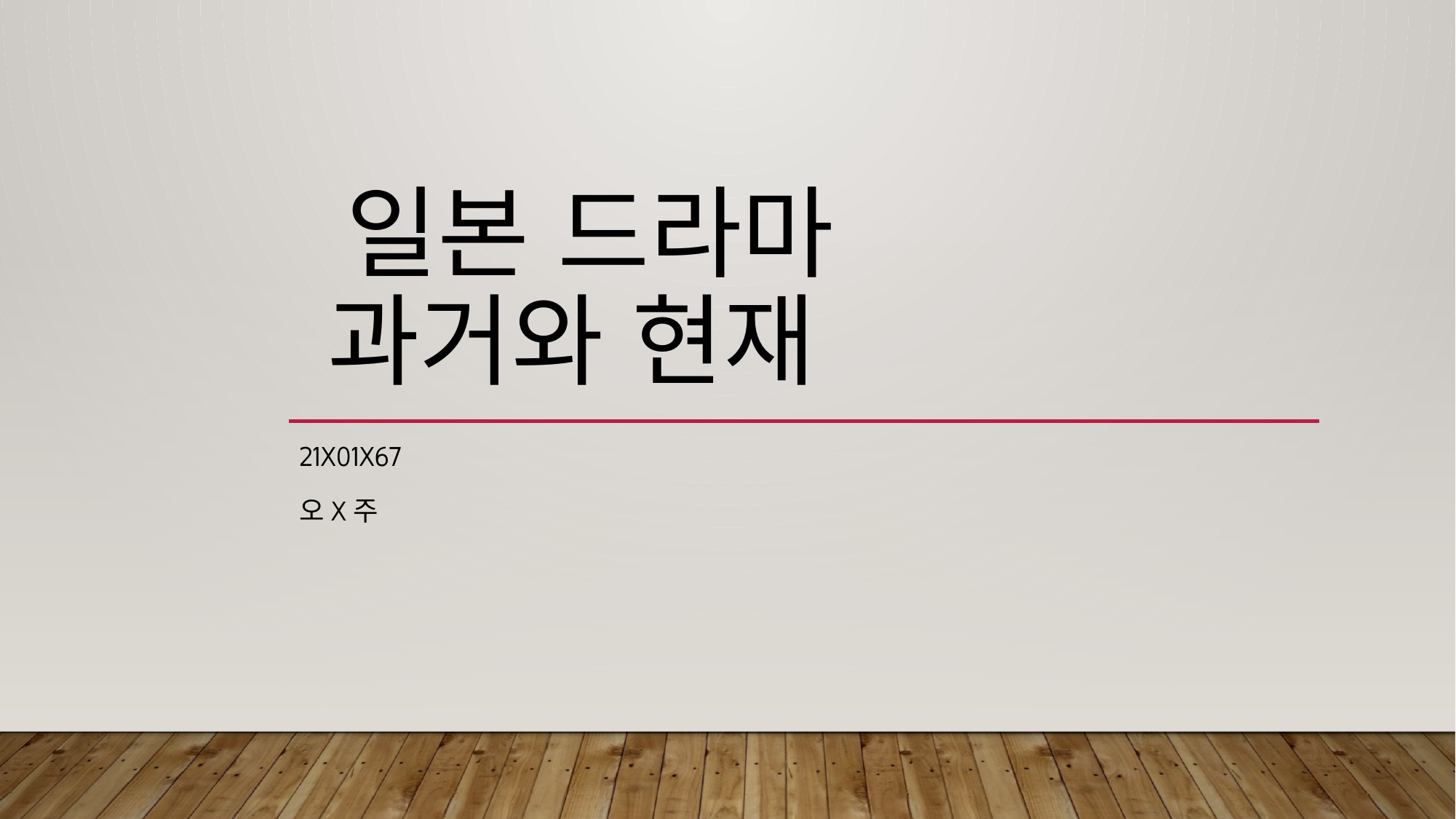

# 일본 드라마 과거와 현재
21X01X67
오X주